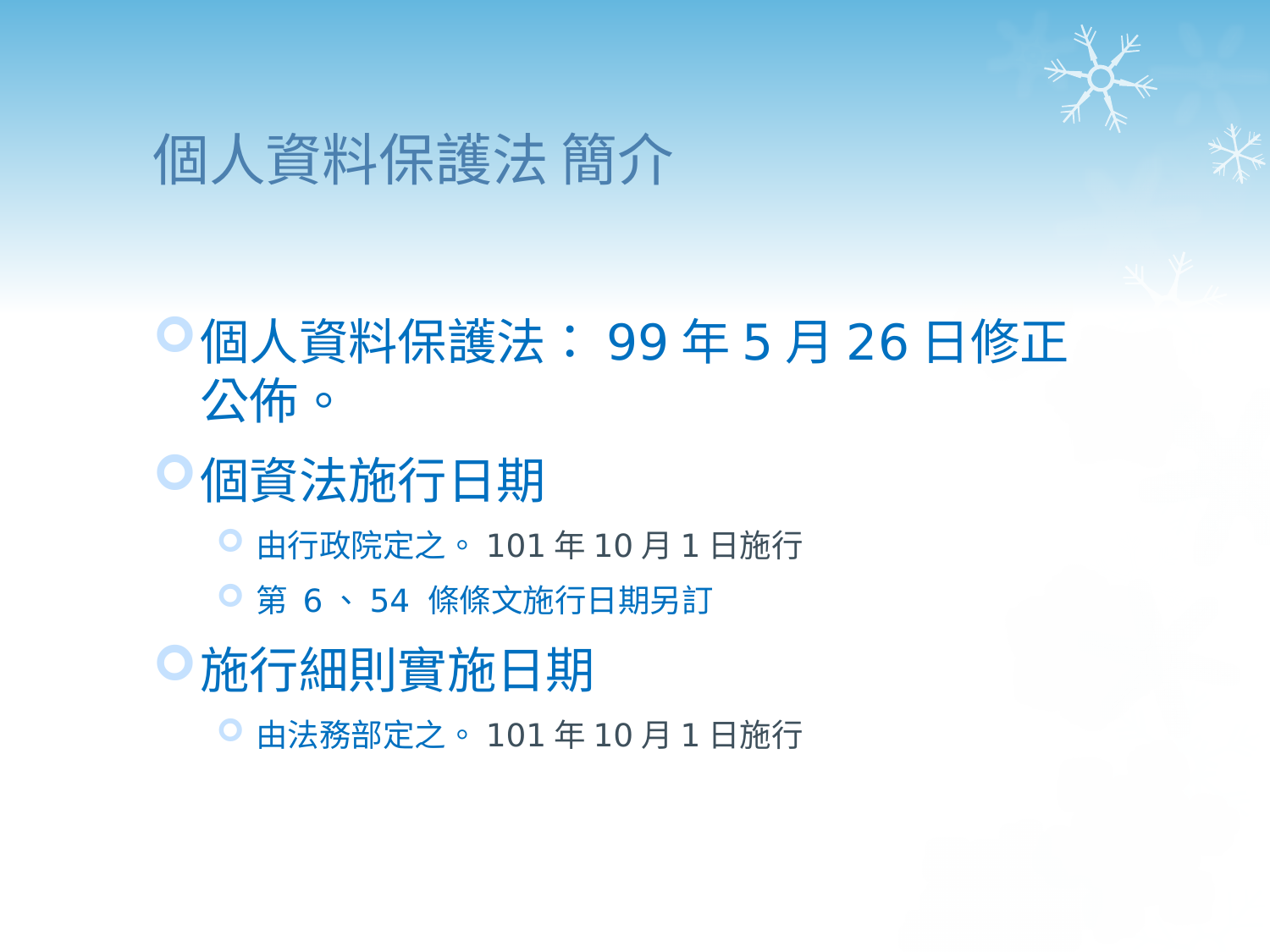

# 個人資料保護法 簡介
個人資料保護法：99年5月26日修正公佈。
個資法施行日期
由行政院定之。101年10月1日施行
第 6、54 條條文施行日期另訂
施行細則實施日期
由法務部定之。101年10月1日施行